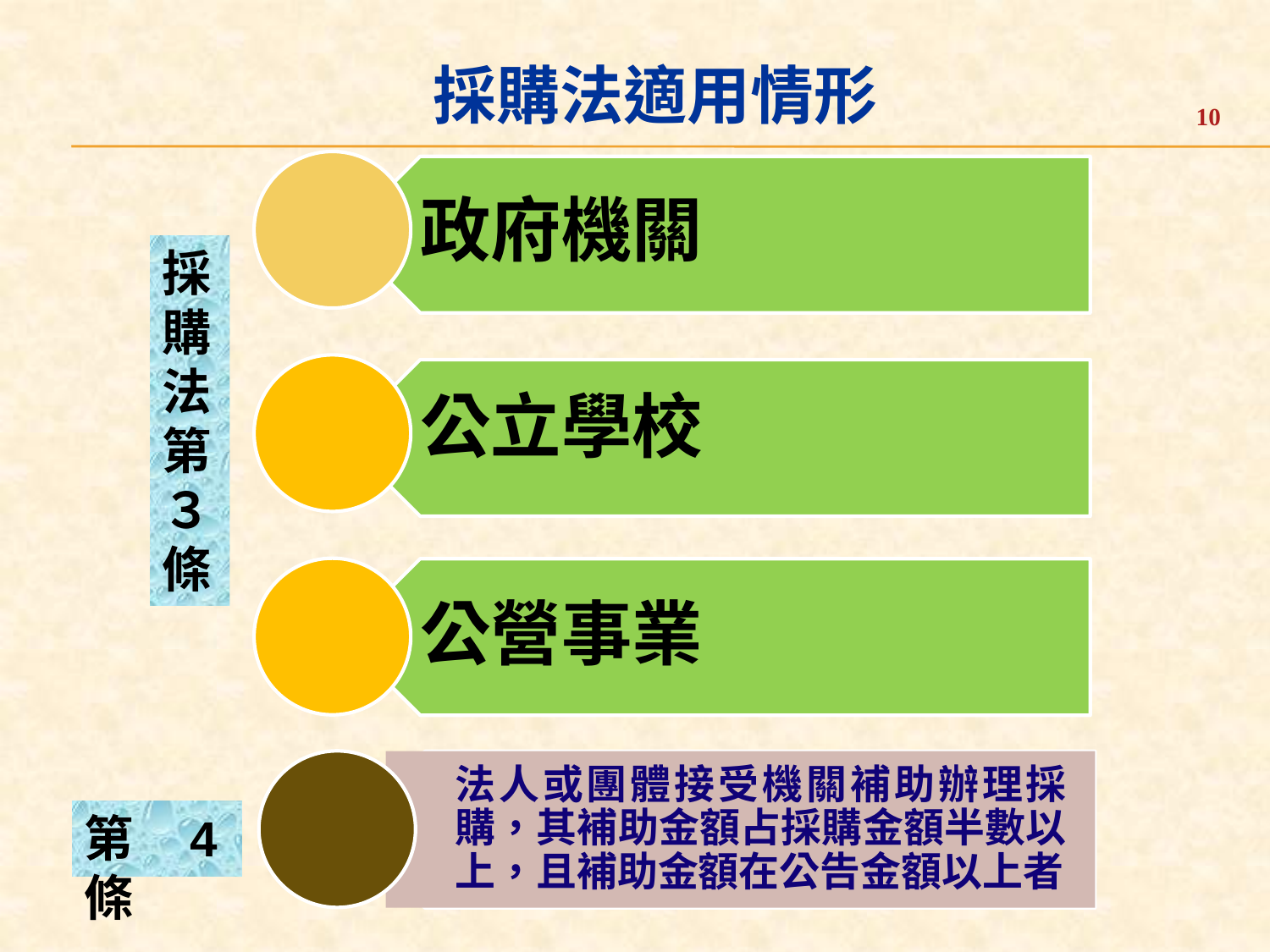

採購法適用情形
10
政府機關
公立學校
公營事業
採購法第３條

法人或團體接受機關補助辦理採購，其補助金額占採購金額半數以上，且補助金額在公告金額以上者
第4條